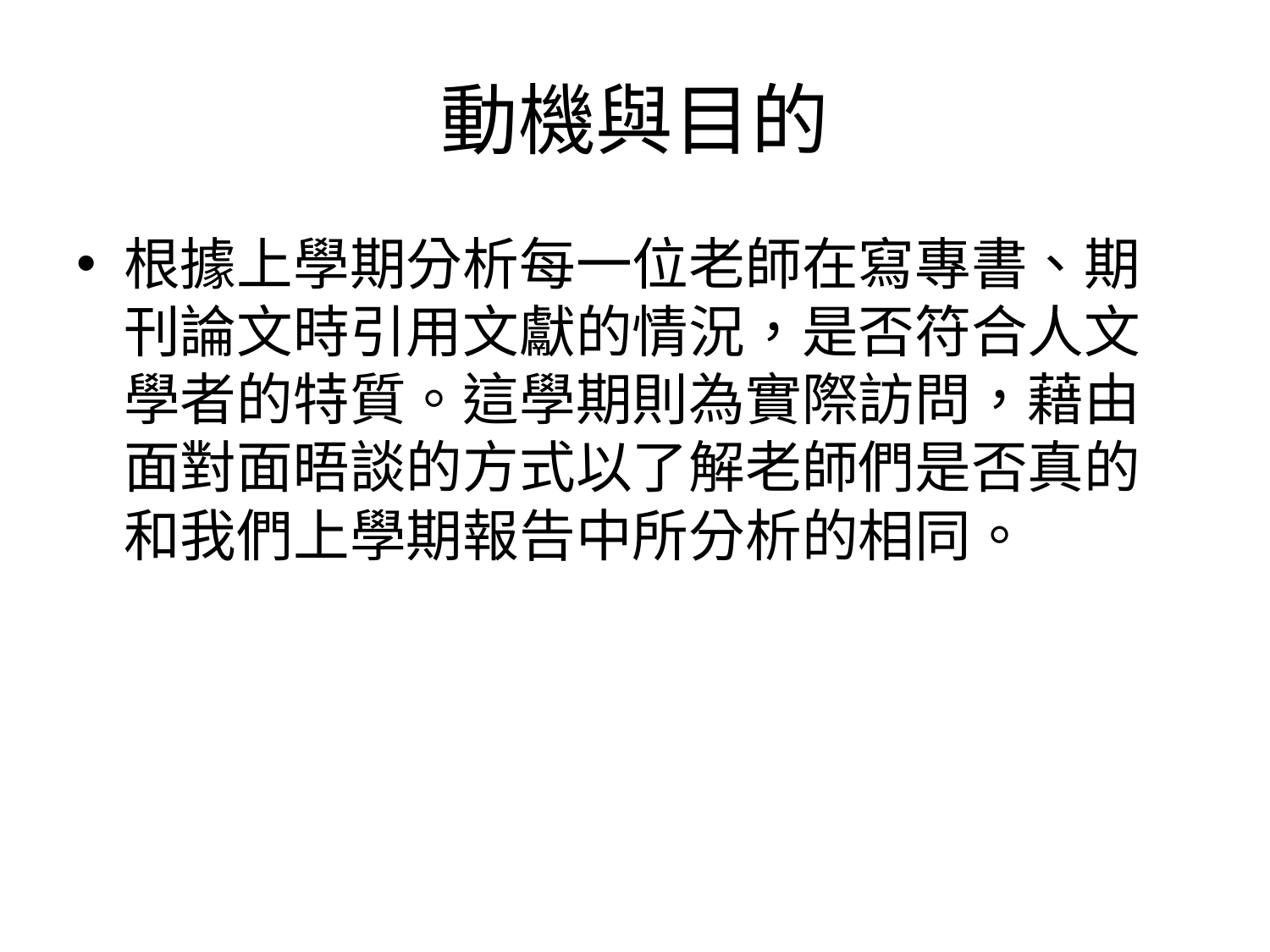

# 動機與目的
根據上學期分析每一位老師在寫專書、期刊論文時引用文獻的情況，是否符合人文學者的特質。這學期則為實際訪問，藉由面對面晤談的方式以了解老師們是否真的和我們上學期報告中所分析的相同。